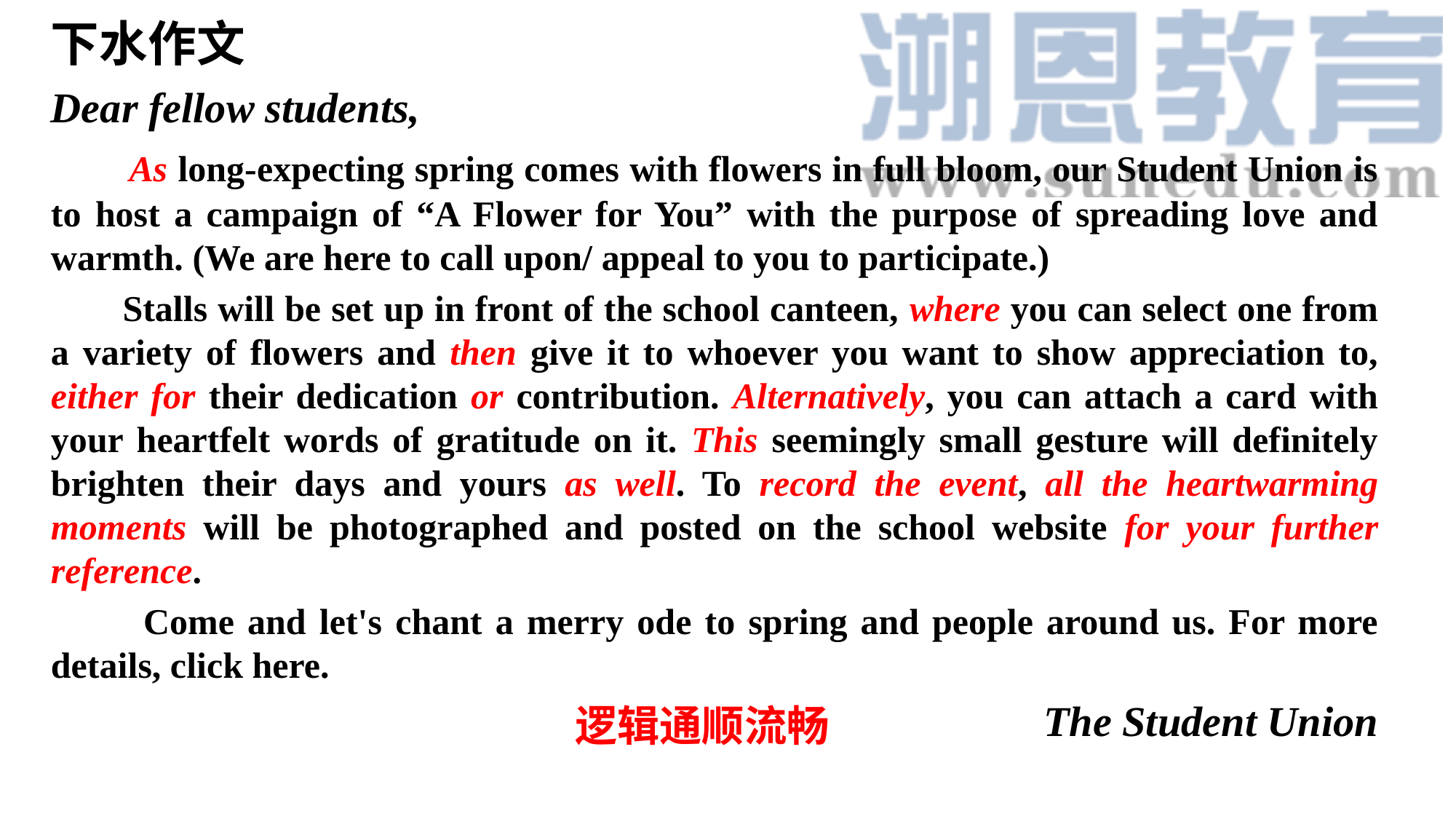

下水作文
Dear fellow students,
       As long-expecting spring comes with flowers in full bloom, our Student Union is to host a campaign of “A Flower for You” with the purpose of spreading love and warmth. (We are here to call upon/ appeal to you to participate.)
       Stalls will be set up in front of the school canteen, where you can select one from a variety of flowers and then give it to whoever you want to show appreciation to, either for their dedication or contribution. Alternatively, you can attach a card with your heartfelt words of gratitude on it. This seemingly small gesture will definitely brighten their days and yours as well. To record the event, all the heartwarming moments will be photographed and posted on the school website for your further reference.
       Come and let's chant a merry ode to spring and people around us. For more details, click here.
The Student Union
逻辑通顺流畅